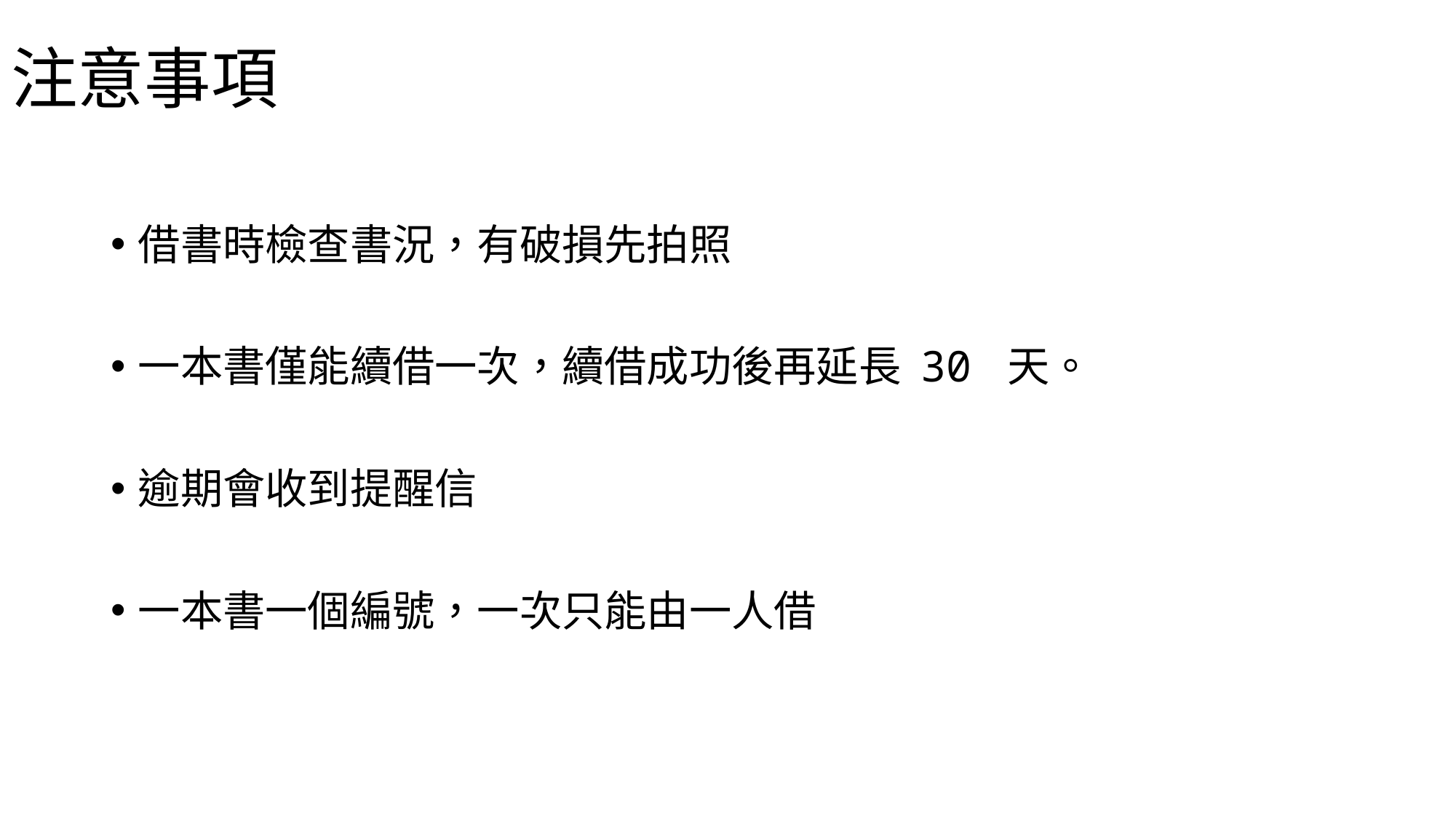

# 注意事項
借書時檢查書況，有破損先拍照

一本書僅能續借一次，續借成功後再延長 30 天。

逾期會收到提醒信

一本書一個編號，一次只能由一人借